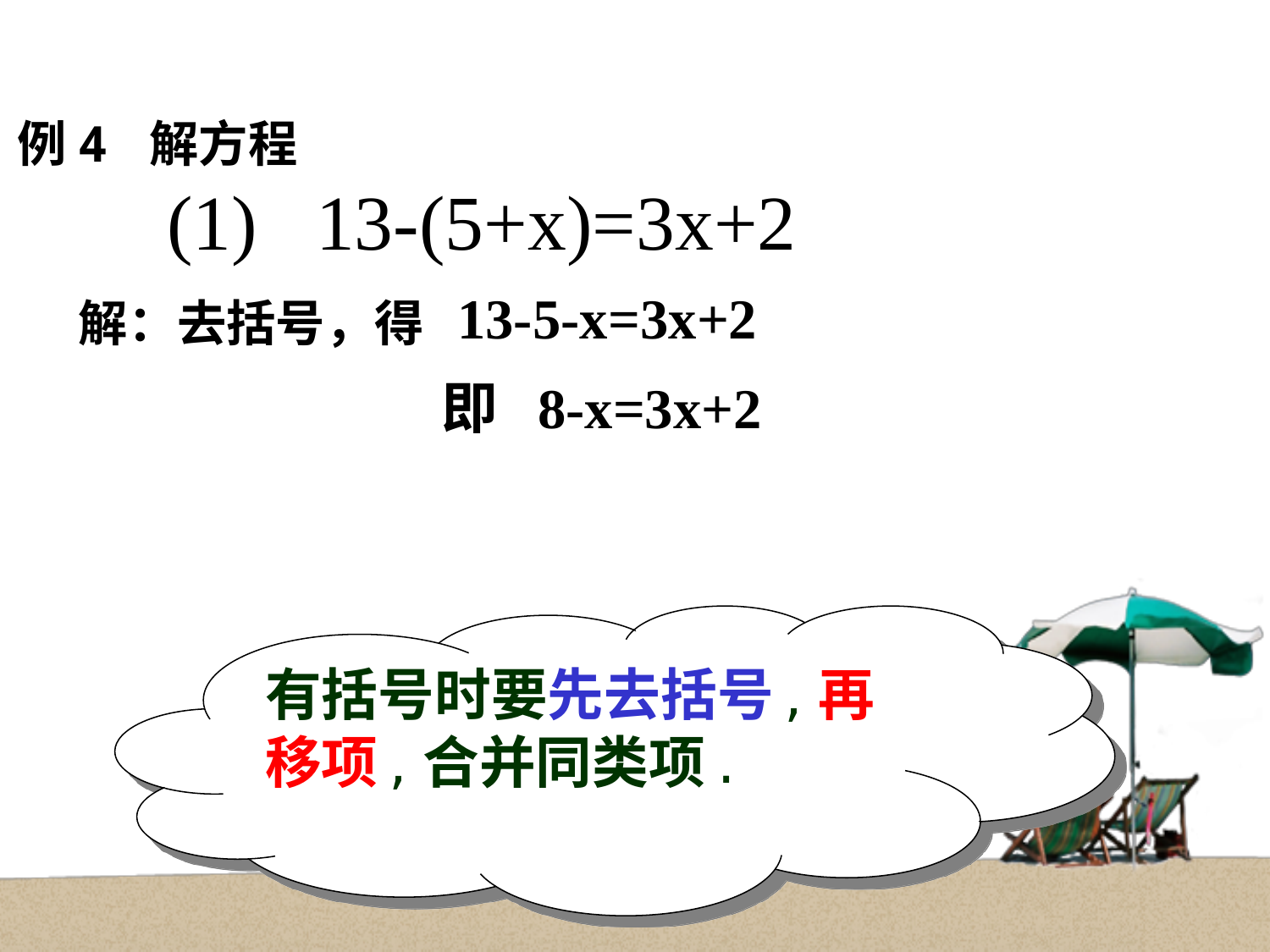

例4 解方程
(1)   13-(5+x)=3x+2

13-5-x=3x+2
解：去括号，得

即  8-x=3x+2
有括号时要先去括号,再移项,合并同类项.